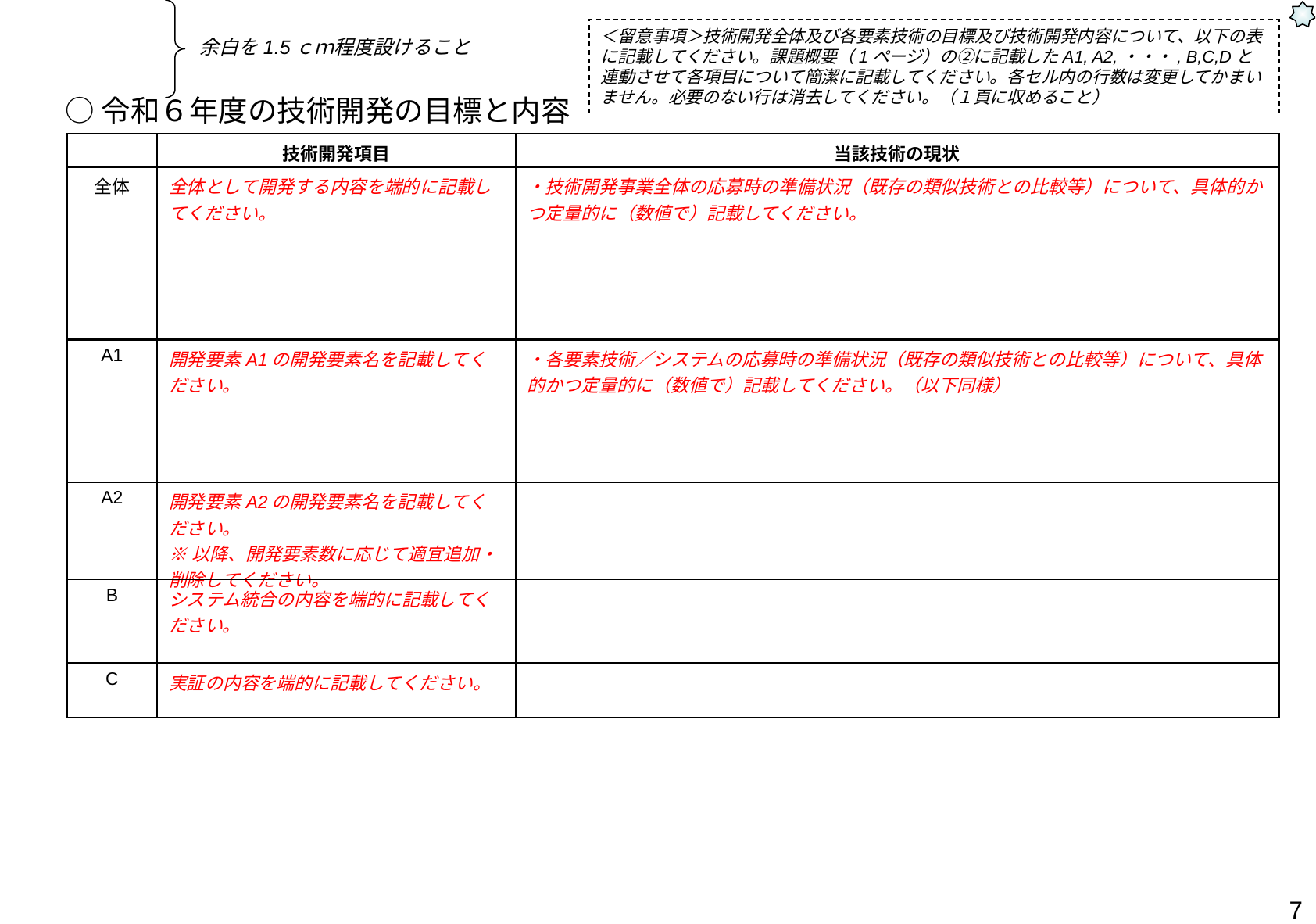

＜留意事項＞技術開発全体及び各要素技術の目標及び技術開発内容について、以下の表に記載してください。課題概要（1ページ）の②に記載したA1, A2,・・・, B,C,Dと連動させて各項目について簡潔に記載してください。各セル内の行数は変更してかまいません。必要のない行は消去してください。（１頁に収めること）
余白を1.5ｃｍ程度設けること
○令和６年度の技術開発の目標と内容
|  | 技術開発項目 | 当該技術の現状 |
| --- | --- | --- |
| 全体 | 全体として開発する内容を端的に記載してください。 | ・技術開発事業全体の応募時の準備状況（既存の類似技術との比較等）について、具体的かつ定量的に（数値で）記載してください。 |
| A1 | 開発要素A1の開発要素名を記載してください。 | ・各要素技術／システムの応募時の準備状況（既存の類似技術との比較等）について、具体的かつ定量的に（数値で）記載してください。（以下同様） |
| A2 | 開発要素A2の開発要素名を記載してください。 ※以降、開発要素数に応じて適宜追加・削除してください。 |  |
| B | システム統合の内容を端的に記載してください。 |  |
| C | 実証の内容を端的に記載してください。 |  |
7